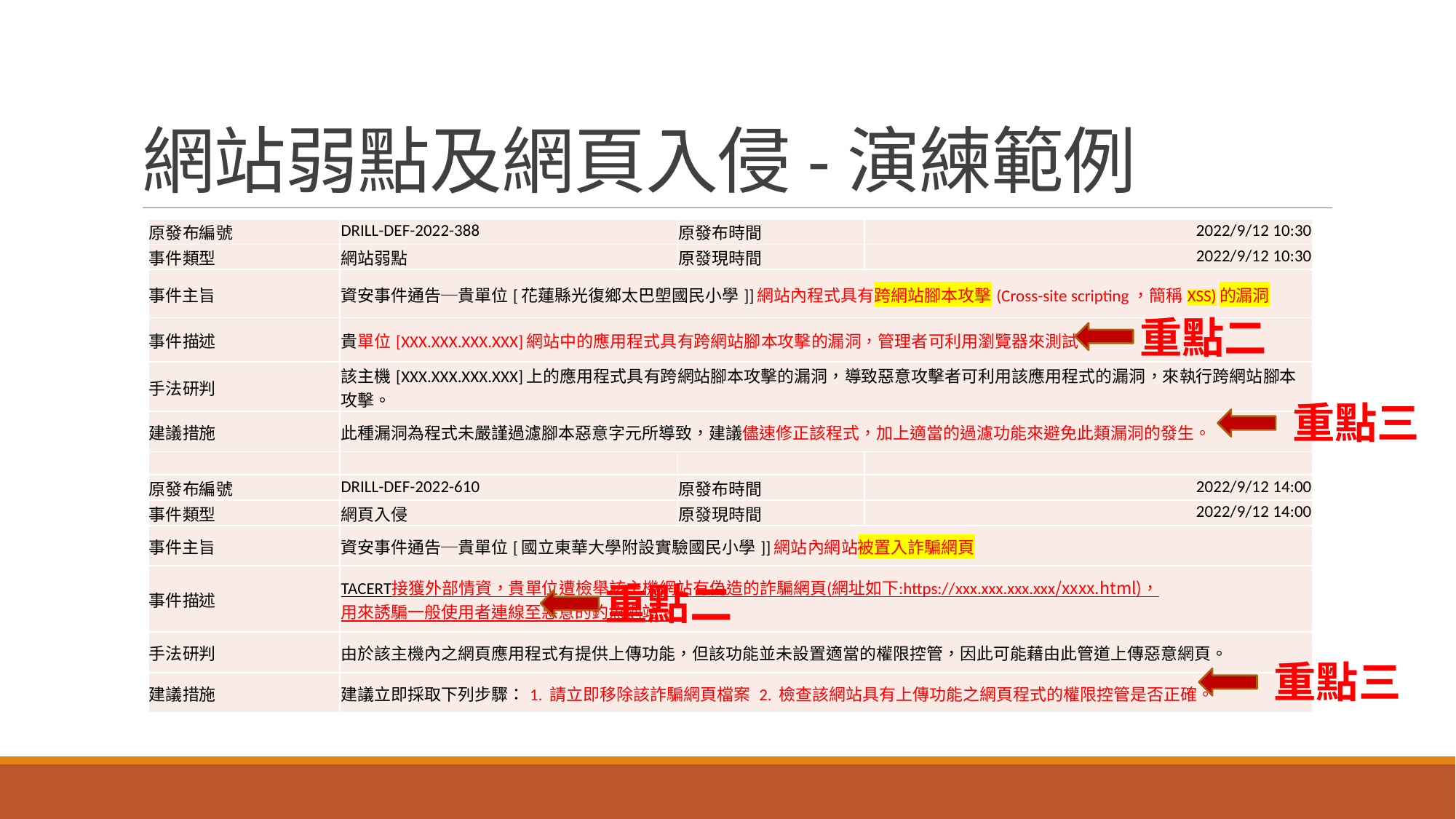

# 網站弱點及網頁入侵-演練範例
| 原發布編號 | DRILL-DEF-2022-388 | 原發布時間 | 2022/9/12 10:30 |
| --- | --- | --- | --- |
| 事件類型 | 網站弱點 | 原發現時間 | 2022/9/12 10:30 |
| 事件主旨 | 資安事件通告─貴單位[花蓮縣光復鄉太巴塱國民小學]]網站內程式具有跨網站腳本攻擊(Cross-site scripting，簡稱XSS)的漏洞 |  |  |
| 事件描述 | 貴單位[XXX.XXX.XXX.XXX]網站中的應用程式具有跨網站腳本攻擊的漏洞，管理者可利用瀏覽器來測試 |  |  |
| 手法研判 | 該主機[XXX.XXX.XXX.XXX]上的應用程式具有跨網站腳本攻擊的漏洞，導致惡意攻擊者可利用該應用程式的漏洞，來執行跨網站腳本攻擊。 |  |  |
| 建議措施 | 此種漏洞為程式未嚴謹過濾腳本惡意字元所導致，建議儘速修正該程式，加上適當的過濾功能來避免此類漏洞的發生。 |  |  |
|  |  |  |  |
| 原發布編號 | DRILL-DEF-2022-610 | 原發布時間 | 2022/9/12 14:00 |
| 事件類型 | 網頁入侵 | 原發現時間 | 2022/9/12 14:00 |
| 事件主旨 | 資安事件通告─貴單位[國立東華大學附設實驗國民小學]]網站內網站被置入詐騙網頁 |  |  |
| 事件描述 | TACERT接獲外部情資，貴單位遭檢舉該主機網站有偽造的詐騙網頁(網址如下:https://xxx.xxx.xxx.xxx/xxxx.html)，用來誘騙一般使用者連線至惡意的釣魚網站。 |  |  |
| 手法研判 | 由於該主機內之網頁應用程式有提供上傳功能，但該功能並未設置適當的權限控管，因此可能藉由此管道上傳惡意網頁。 |  |  |
| 建議措施 | 建議立即採取下列步驟：1. 請立即移除該詐騙網頁檔案 2. 檢查該網站具有上傳功能之網頁程式的權限控管是否正確。 |  |  |
重點二

重點三

重點二

重點三